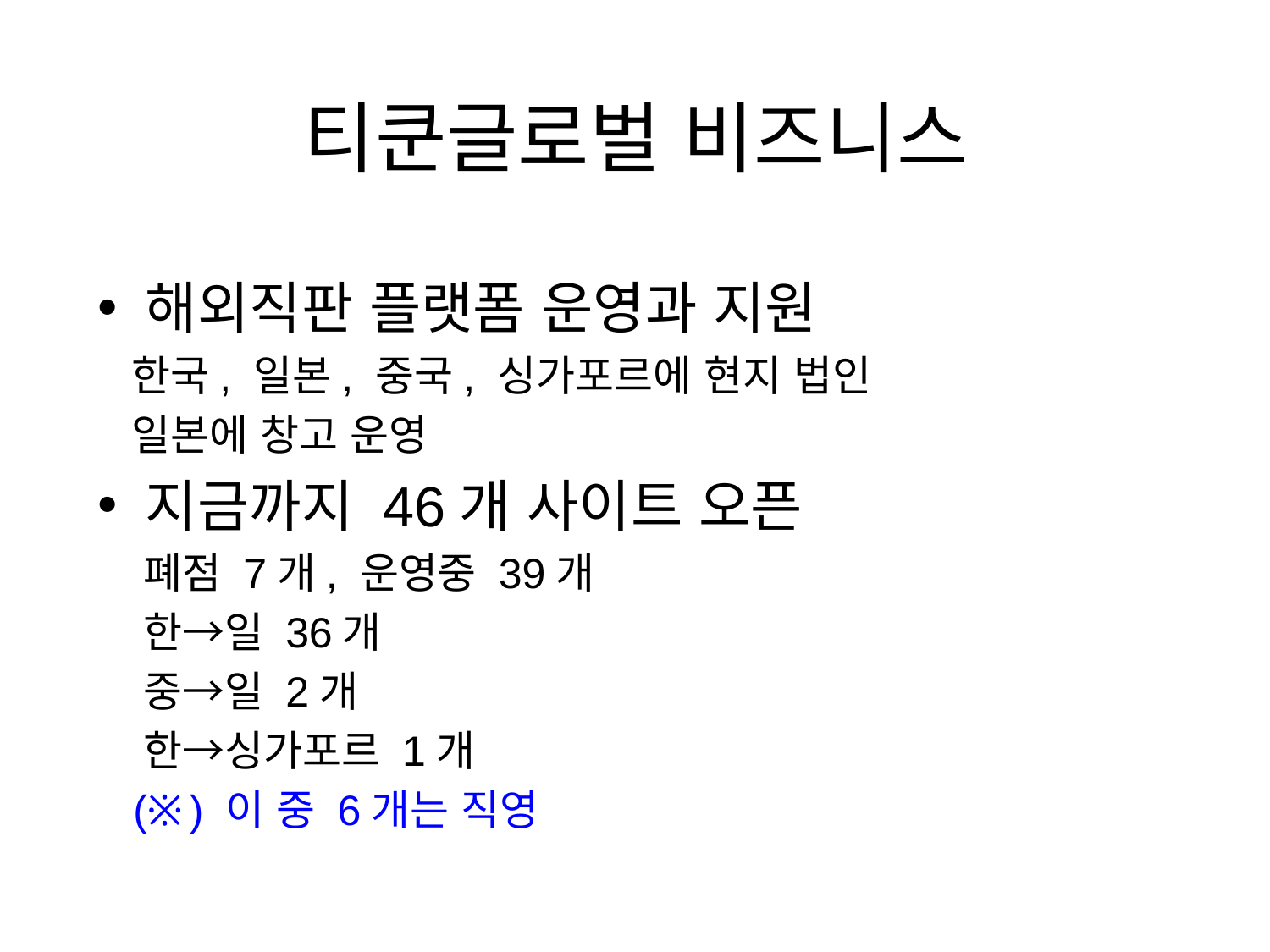

# 티쿤글로벌 비즈니스
해외직판 플랫폼 운영과 지원
  한국, 일본, 중국, 싱가포르에 현지 법인
  일본에 창고 운영
지금까지 46개 사이트 오픈
   폐점 7개, 운영중 39개
   한→일 36개
   중→일 2개
   한→싱가포르 1개
   (※) 이 중 6개는 직영